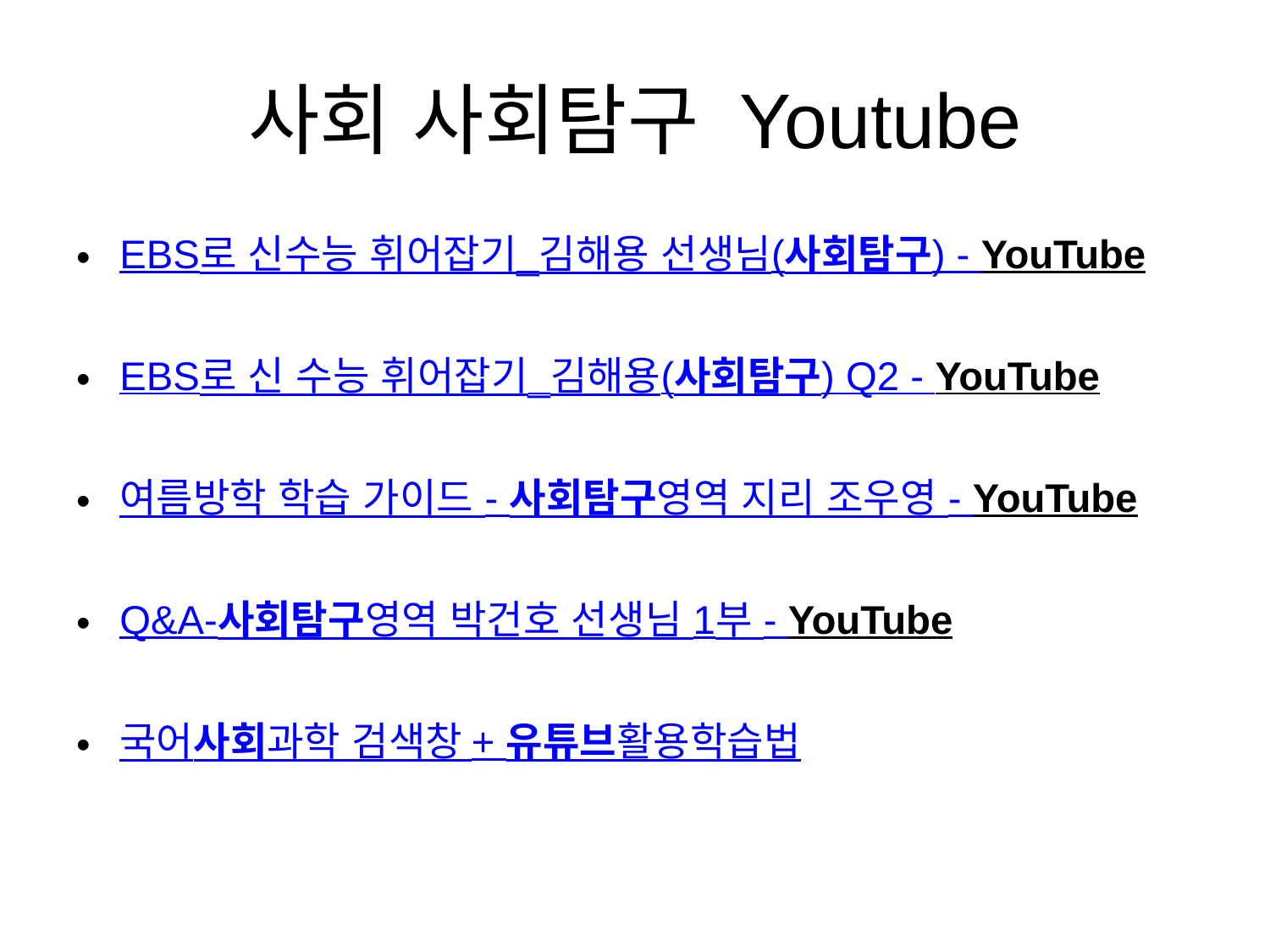

# 사회 사회탐구 Youtube
EBS로 신수능 휘어잡기_김해용 선생님(사회탐구) - YouTube

EBS로 신 수능 휘어잡기_김해용(사회탐구) Q2 - YouTube

여름방학 학습 가이드 - 사회탐구영역 지리 조우영 - YouTube

Q&A-사회탐구영역 박건호 선생님 1부 - YouTube

국어사회과학 검색창 + 유튜브활용학습법